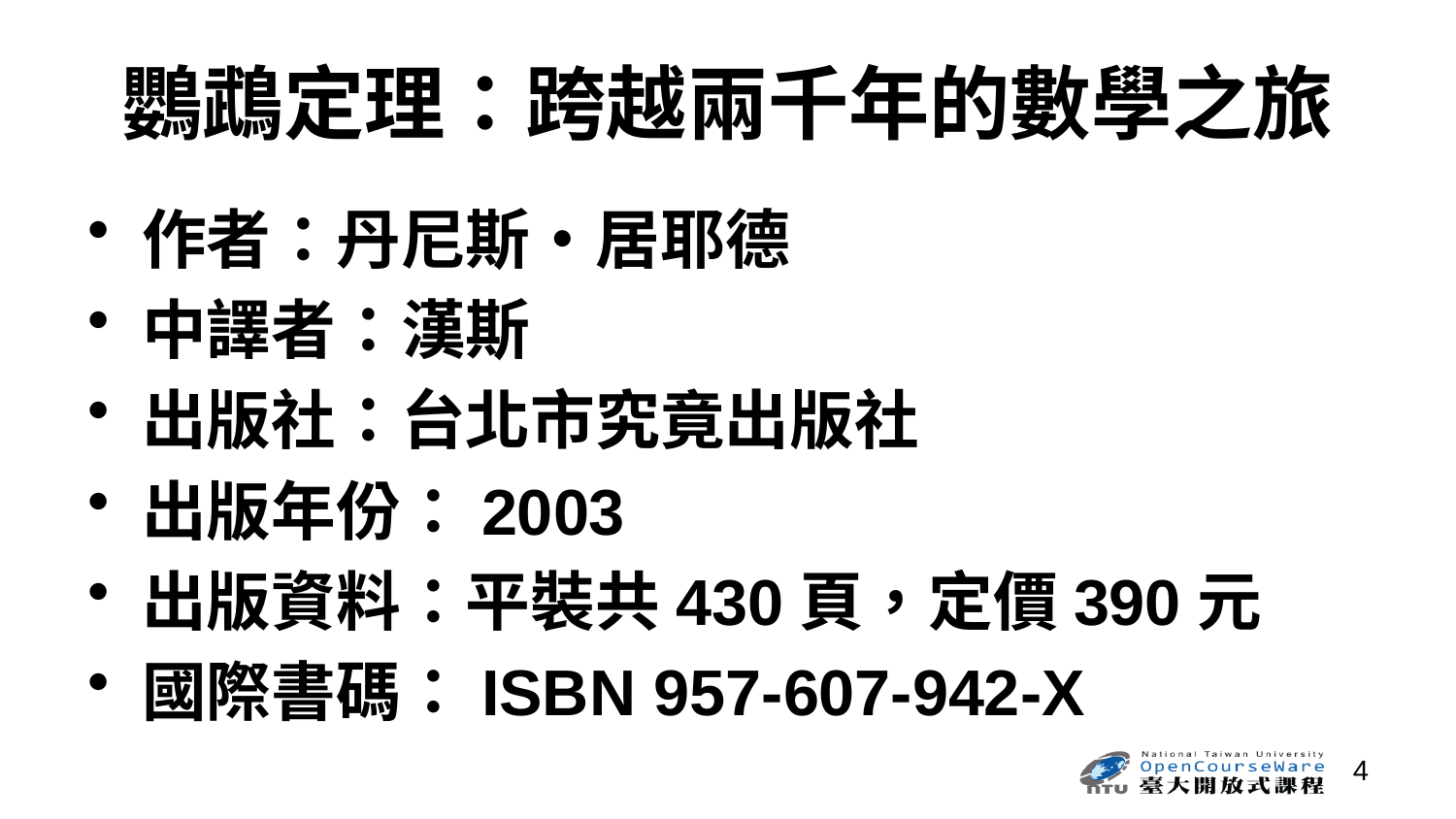

# 鸚鵡定理：跨越兩千年的數學之旅
作者：丹尼斯‧居耶德
中譯者：漢斯
出版社：台北市究竟出版社
出版年份：2003
出版資料：平裝共430頁，定價390元
國際書碼：ISBN 957-607-942-X
4